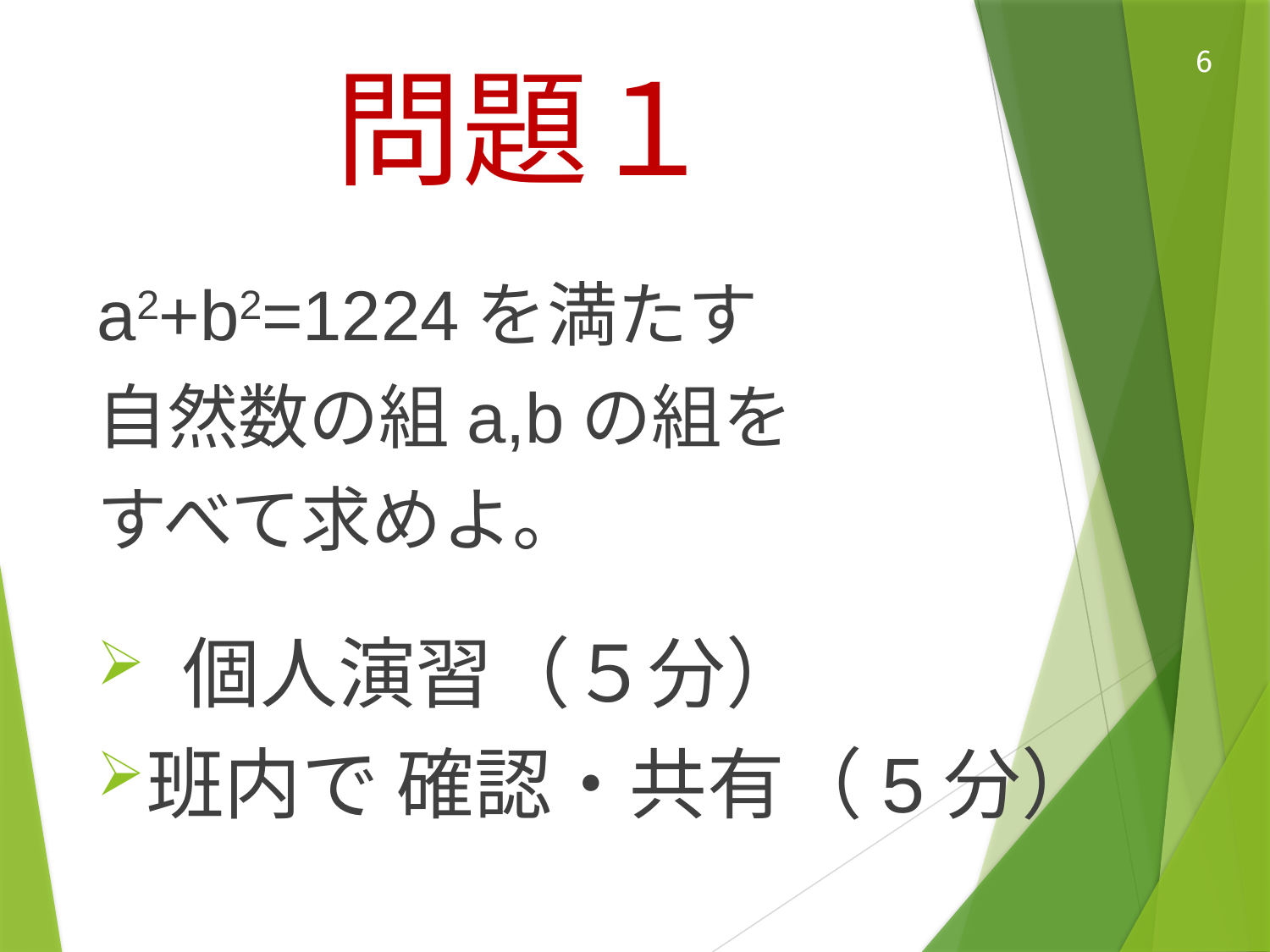

# 問題１
a2+b2=1224を満たす
自然数の組a,bの組を
すべて求めよ。
 個人演習（５分）
班内で 確認・共有（5分）